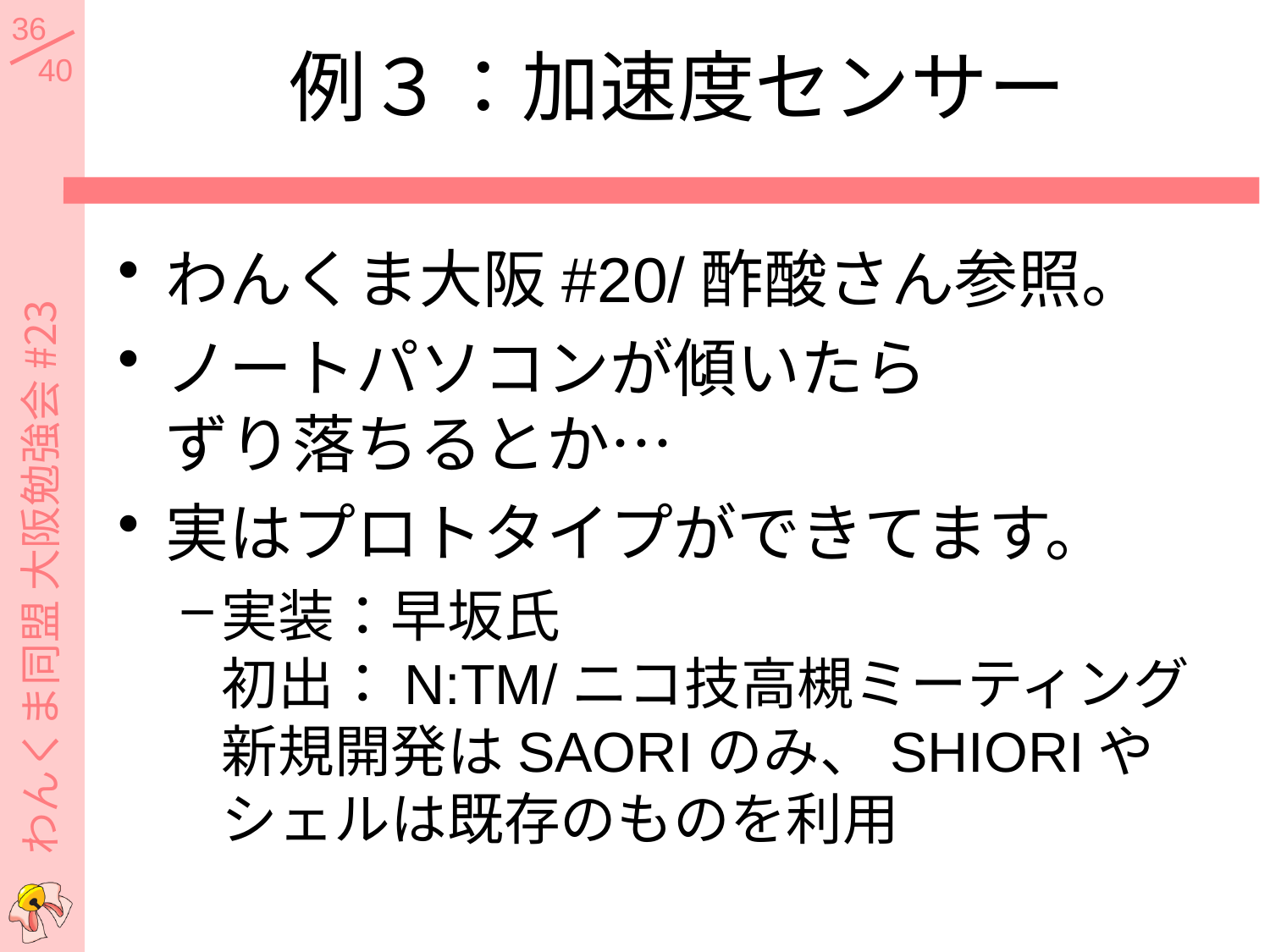

# 例３：加速度センサー
わんくま大阪#20/酢酸さん参照。
ノートパソコンが傾いたら
ずり落ちるとか…
実はプロトタイプができてます。
実装：早坂氏
初出：N:TM/ニコ技高槻ミーティング
新規開発はSAORIのみ、SHIORIや
シェルは既存のものを利用
わんくま同盟 大阪勉強会 #23